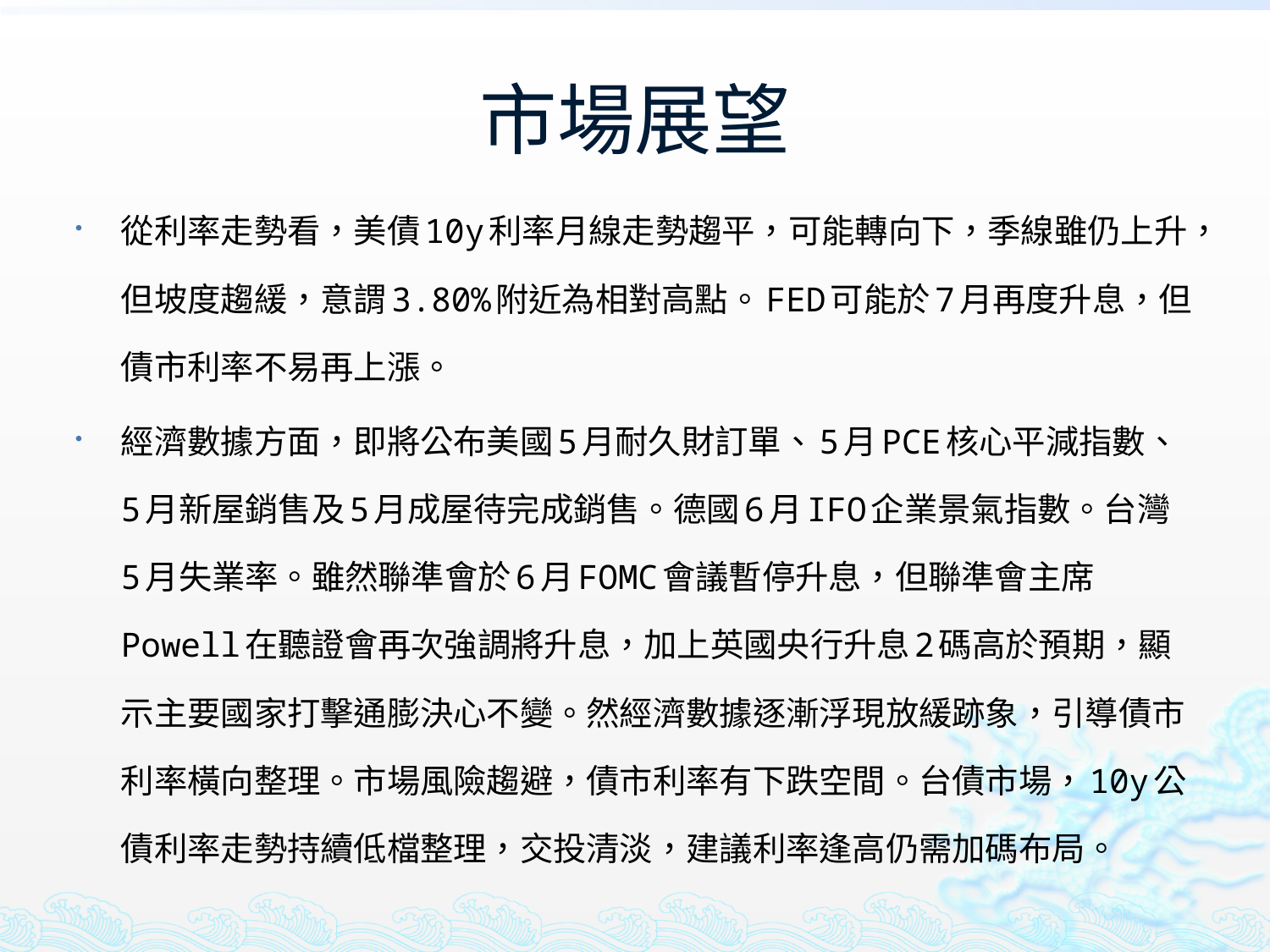

# 市場展望
從利率走勢看，美債10y利率月線走勢趨平，可能轉向下，季線雖仍上升，但坡度趨緩，意謂3.80%附近為相對高點。FED可能於7月再度升息，但債市利率不易再上漲。
經濟數據方面，即將公布美國5月耐久財訂單、5月PCE核心平減指數、5月新屋銷售及5月成屋待完成銷售。德國6月IFO企業景氣指數。台灣5月失業率。雖然聯準會於6月FOMC會議暫停升息，但聯準會主席Powell在聽證會再次強調將升息，加上英國央行升息2碼高於預期，顯示主要國家打擊通膨決心不變。然經濟數據逐漸浮現放緩跡象，引導債市利率橫向整理。市場風險趨避，債市利率有下跌空間。台債市場，10y公債利率走勢持續低檔整理，交投清淡，建議利率逢高仍需加碼布局。